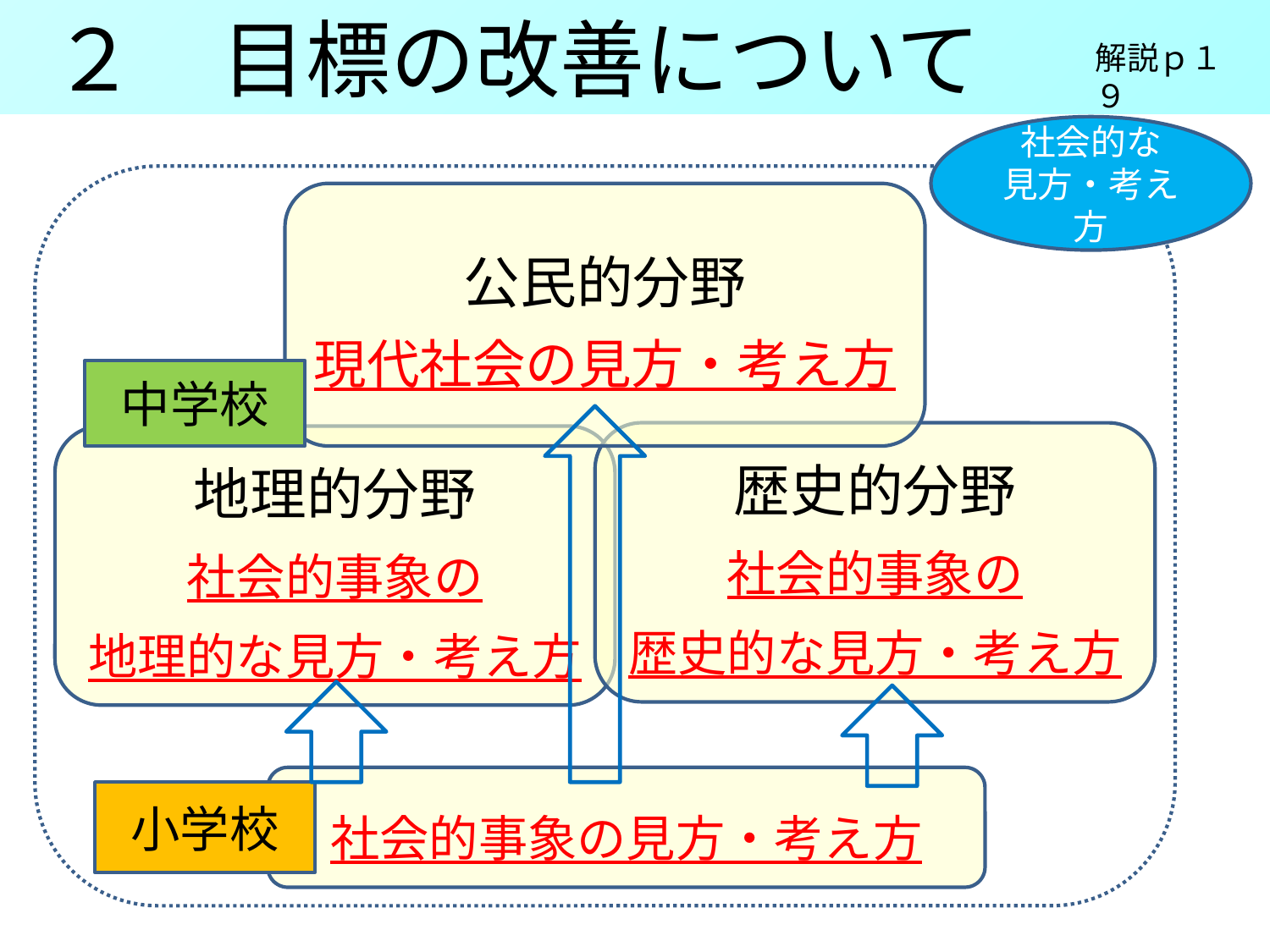

２　目標の改善について
解説ｐ１９
社会的な
見方・考え方

公民的分野
現代社会の見方・考え方
中学校

歴史的分野
社会的事象の
歴史的な見方・考え方
地理的分野
社会的事象の
地理的な見方・考え方

社会的事象の見方・考え方
小学校